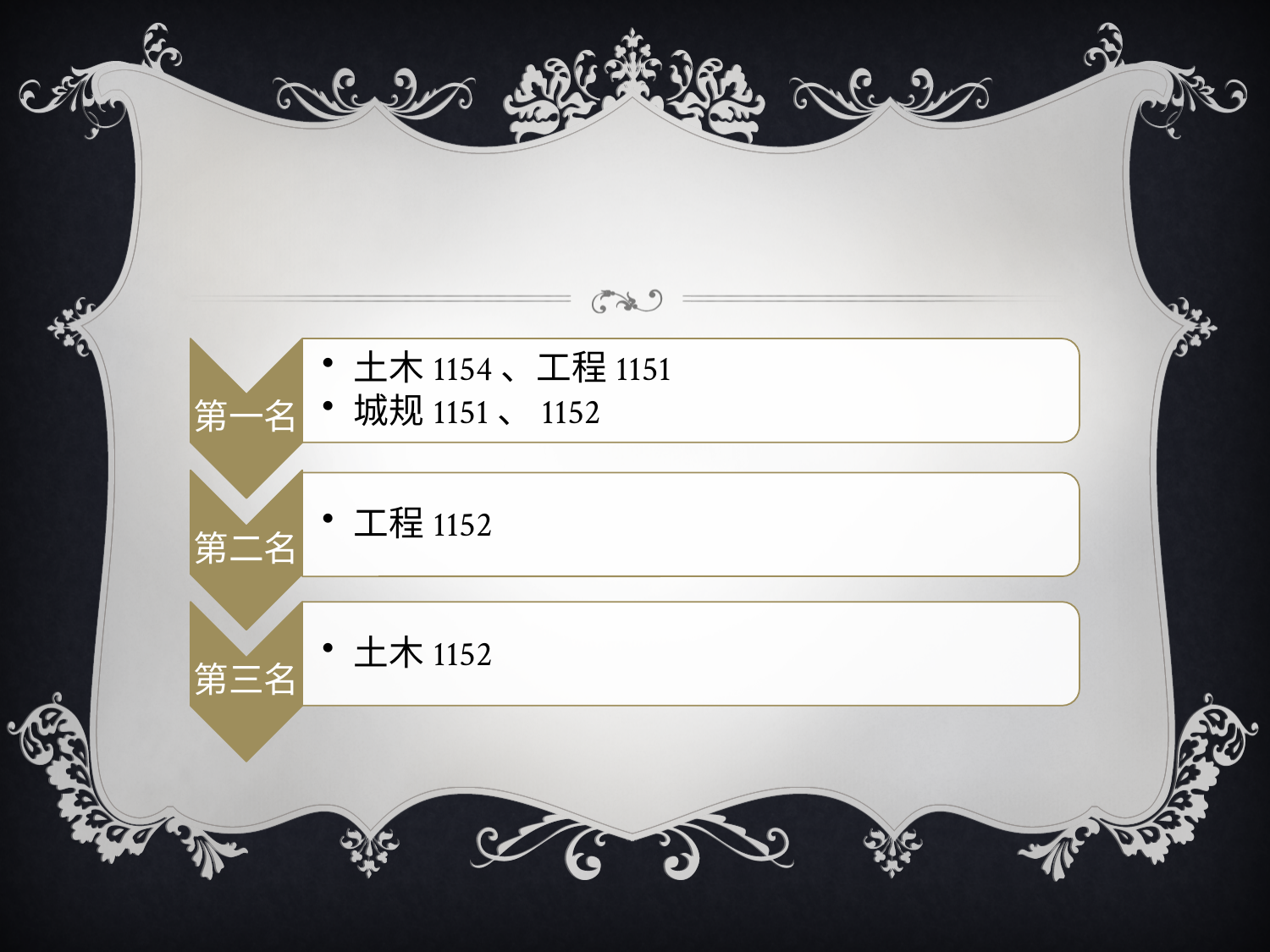

#
第一名
土木1154、工程1151
城规1151、1152
第二名
工程1152
第三名
土木1152